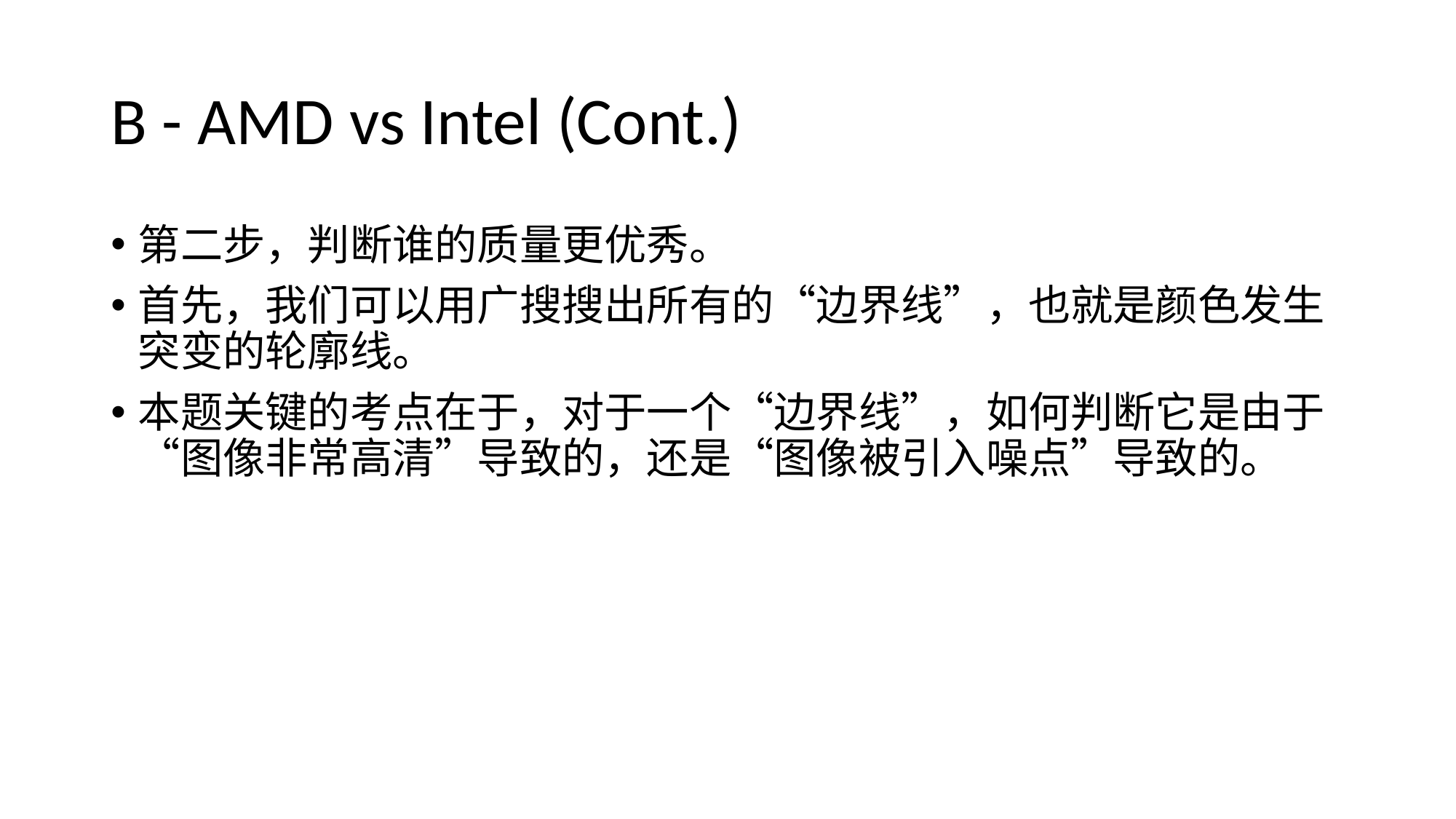

# B - AMD vs Intel (Cont.)
第二步，判断谁的质量更优秀。
首先，我们可以用广搜搜出所有的“边界线”，也就是颜色发生突变的轮廓线。
本题关键的考点在于，对于一个“边界线”，如何判断它是由于“图像非常高清”导致的，还是“图像被引入噪点”导致的。